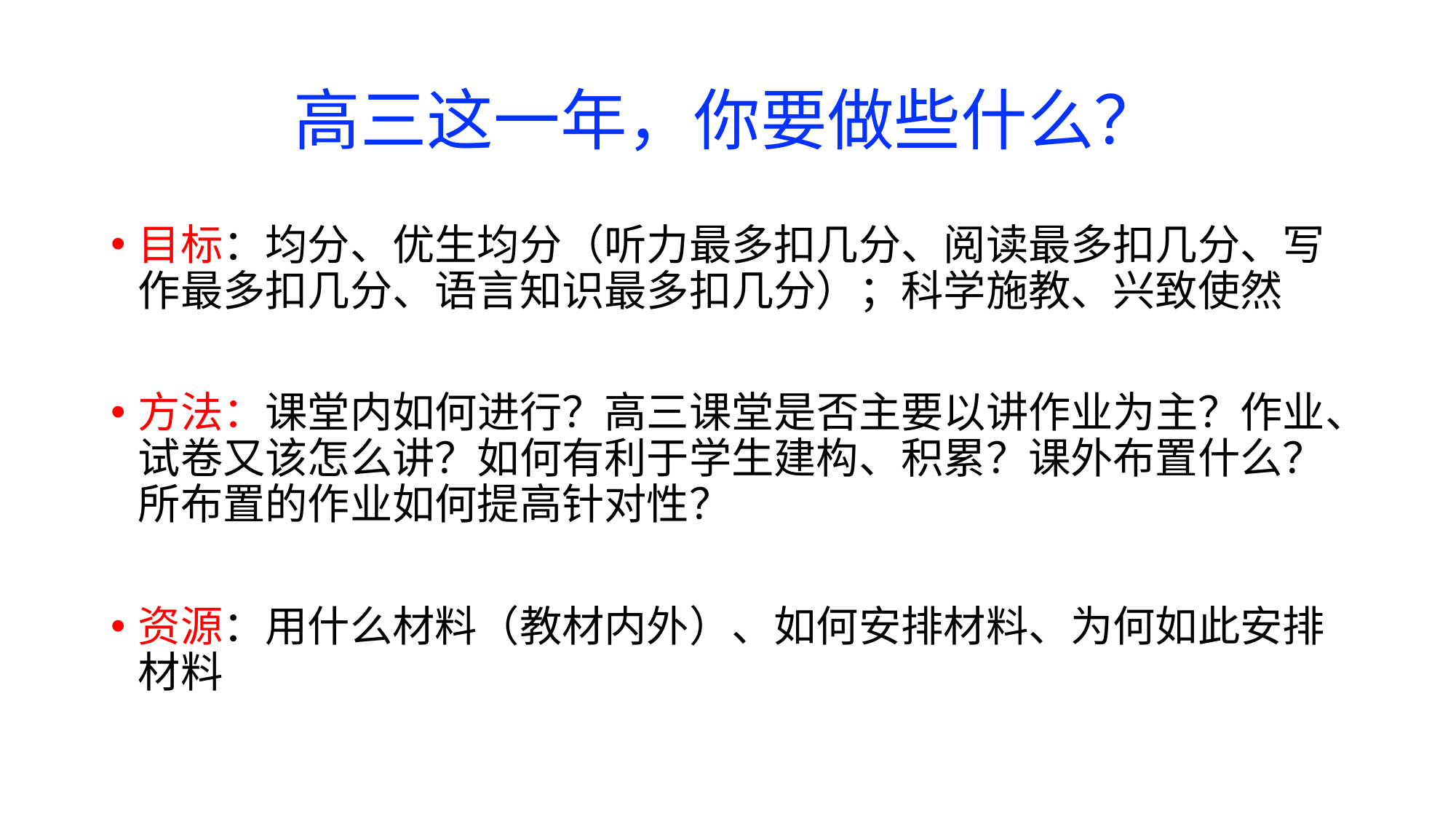

# 高三这一年，你要做些什么？
目标：均分、优生均分（听力最多扣几分、阅读最多扣几分、写作最多扣几分、语言知识最多扣几分）；科学施教、兴致使然

方法：课堂内如何进行？高三课堂是否主要以讲作业为主？作业、试卷又该怎么讲？如何有利于学生建构、积累？课外布置什么？所布置的作业如何提高针对性？

资源：用什么材料（教材内外）、如何安排材料、为何如此安排材料